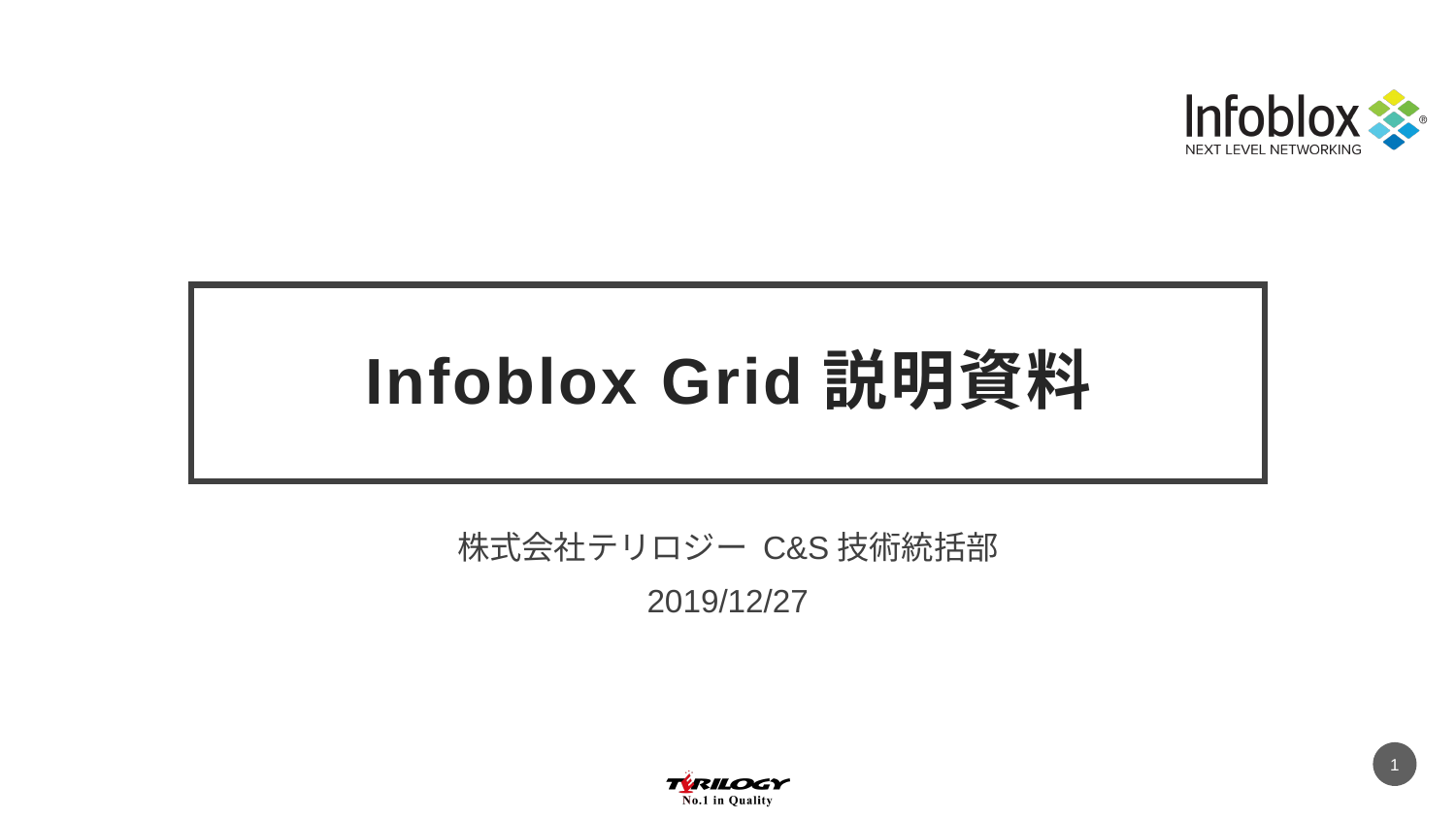

# Infoblox Grid説明資料
株式会社テリロジー C&S技術統括部
2019/12/27
1